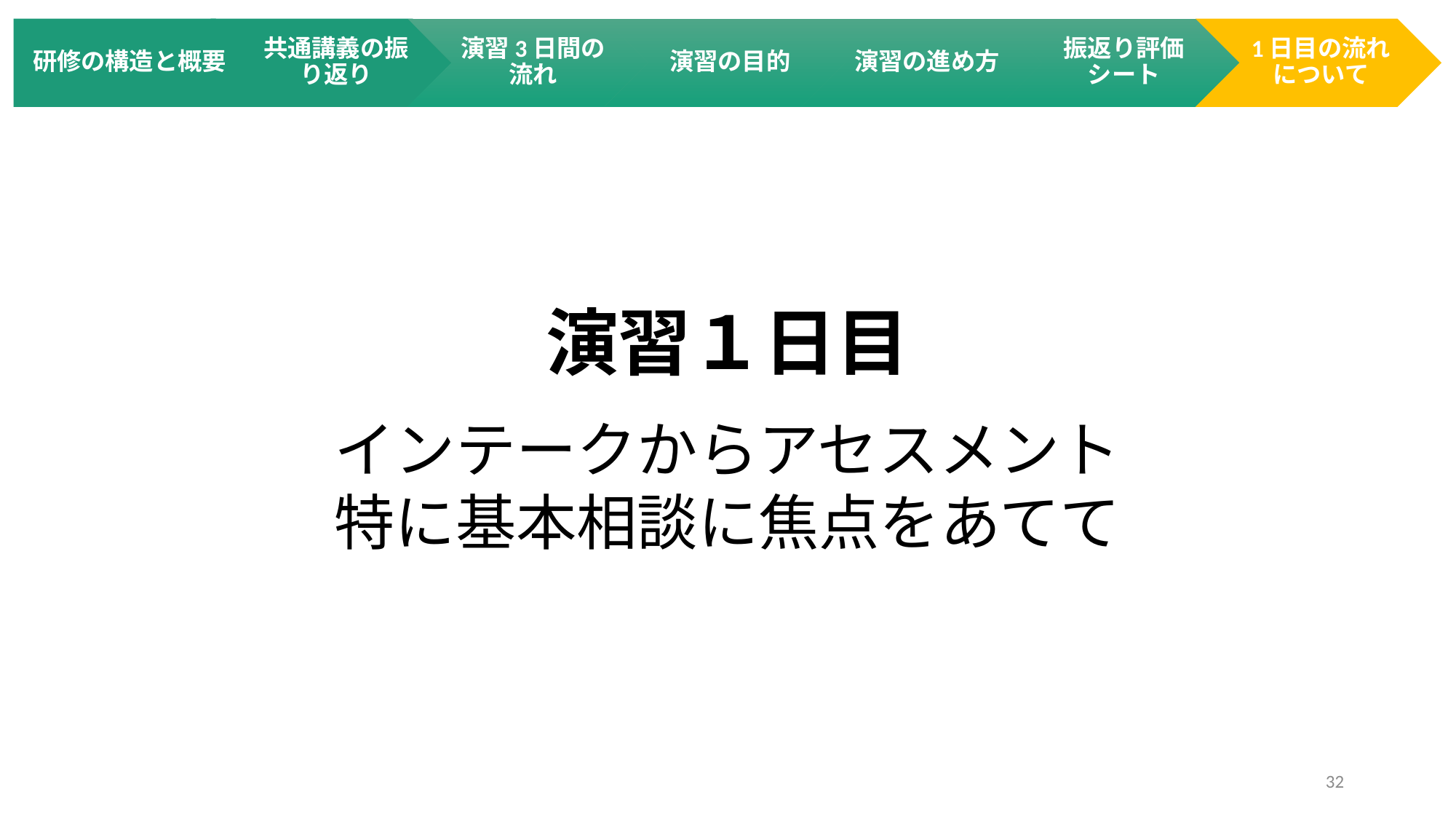

研修の構造と概要
共通講義の振り返り
演習3日間の流れ
演習の目的
演習の進め方
振返り評価シート
1日目の流れについて
演習１日目

インテークからアセスメント
特に基本相談に焦点をあてて
32